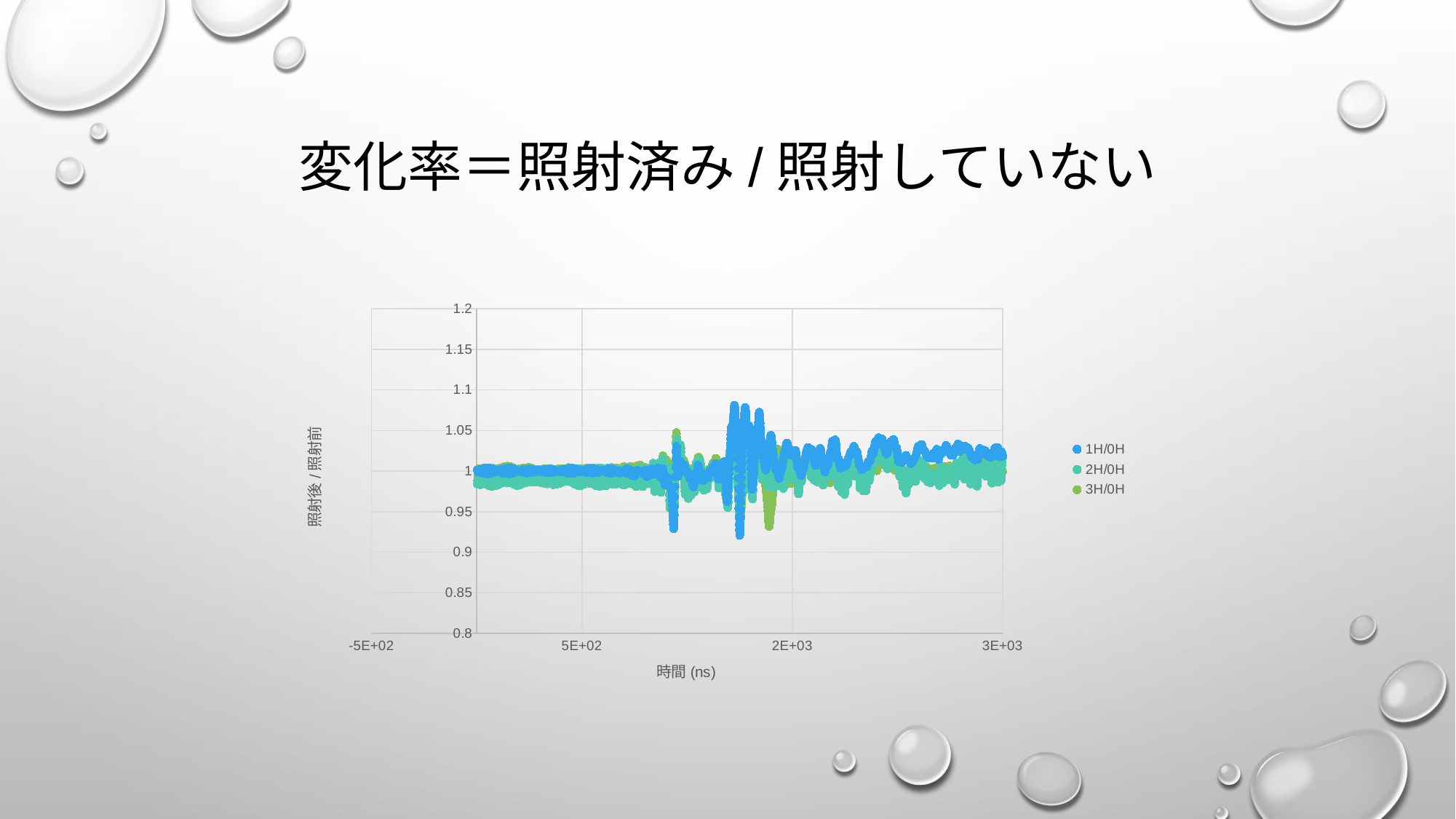

# 変化率＝照射済み/照射していない

### Chart

| Category | 1H/0H | 2H/0H | 3H/0H |
|---|---|---|---|